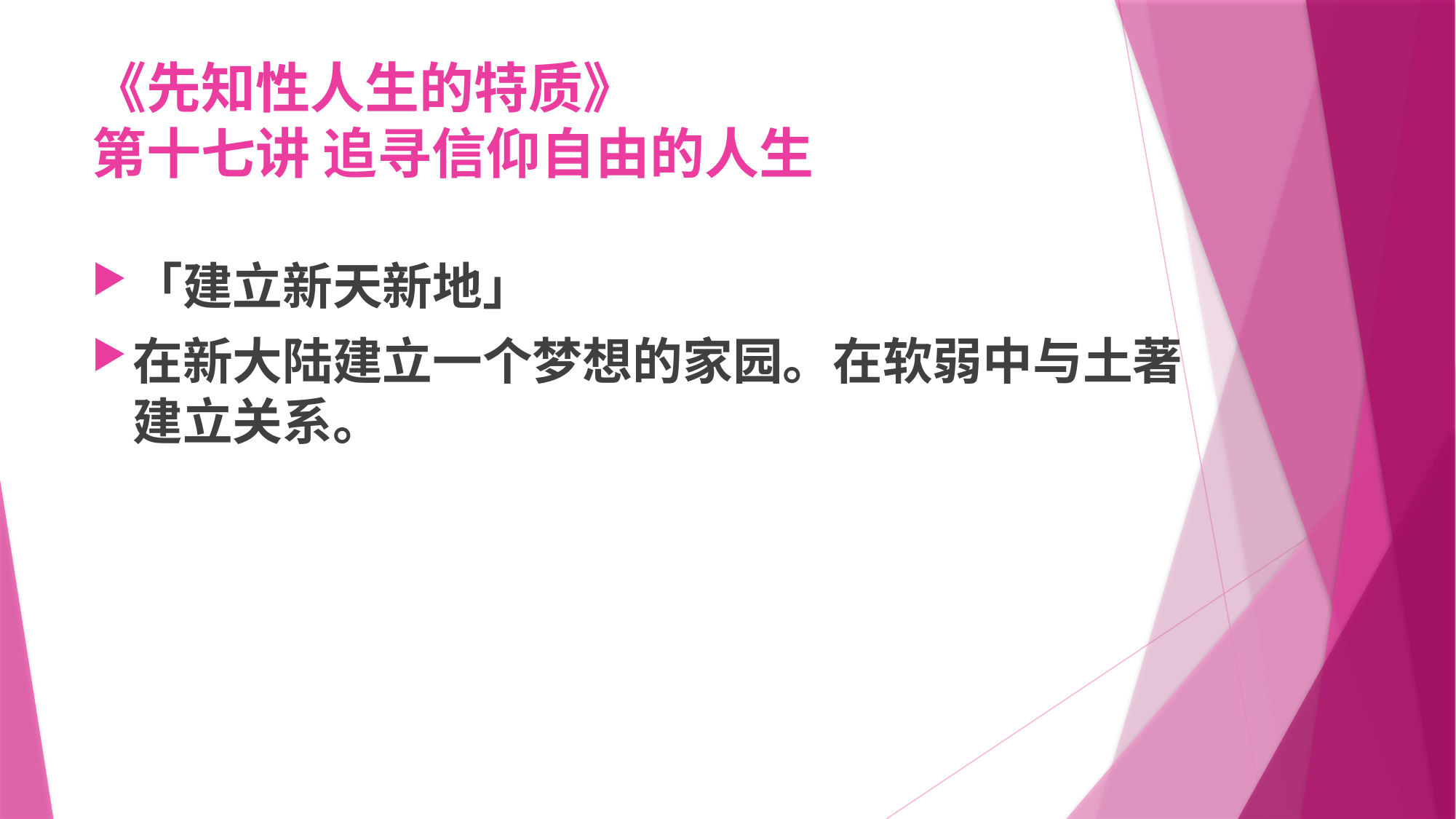

# 《先知性人生的特质》 第十七讲 追寻信仰自由的人生
「建立新天新地」
在新大陆建立一个梦想的家园。在软弱中与土著建立关系。